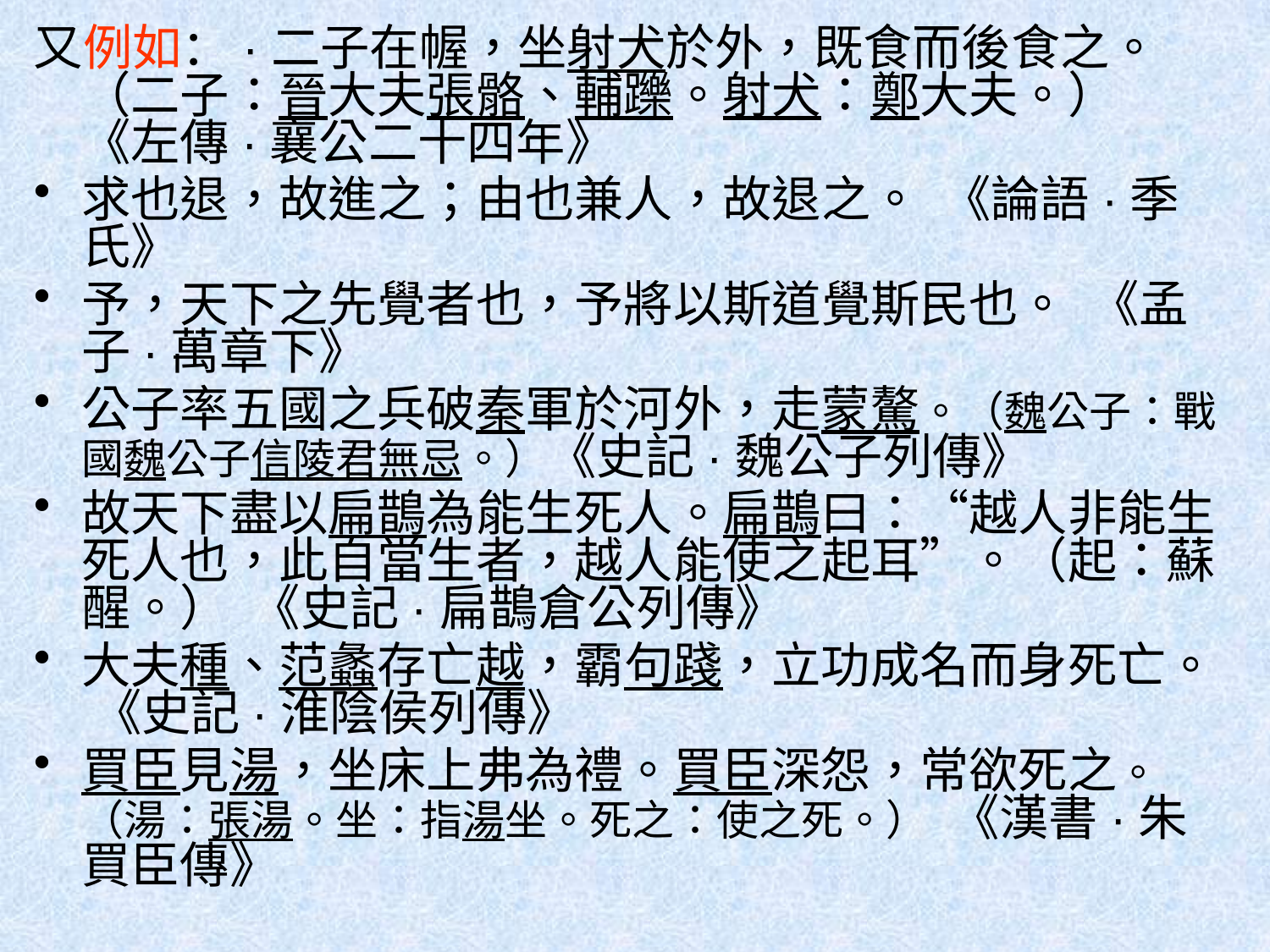

又例如：·二子在幄，坐射犬於外，既食而後食之。（二子：晉大夫張骼、輔躒。射犬：鄭大夫。）  《左傳·襄公二十四年》
求也退，故進之；由也兼人，故退之。  《論語·季氏》
予，天下之先覺者也，予將以斯道覺斯民也。  《孟子·萬章下》
公子率五國之兵破秦軍於河外，走蒙驁。（魏公子：戰國魏公子信陵君無忌。）《史記·魏公子列傳》
故天下盡以扁鵲為能生死人。扁鵲曰：“越人非能生死人也，此自當生者，越人能使之起耳”。（起：蘇醒。）  《史記·扁鵲倉公列傳》
大夫種、范蠡存亡越，霸句踐，立功成名而身死亡。  《史記·淮陰侯列傳》
買臣見湯，坐床上弗為禮。買臣深怨，常欲死之。（湯：張湯。坐：指湯坐。死之：使之死。）  《漢書·朱買臣傳》